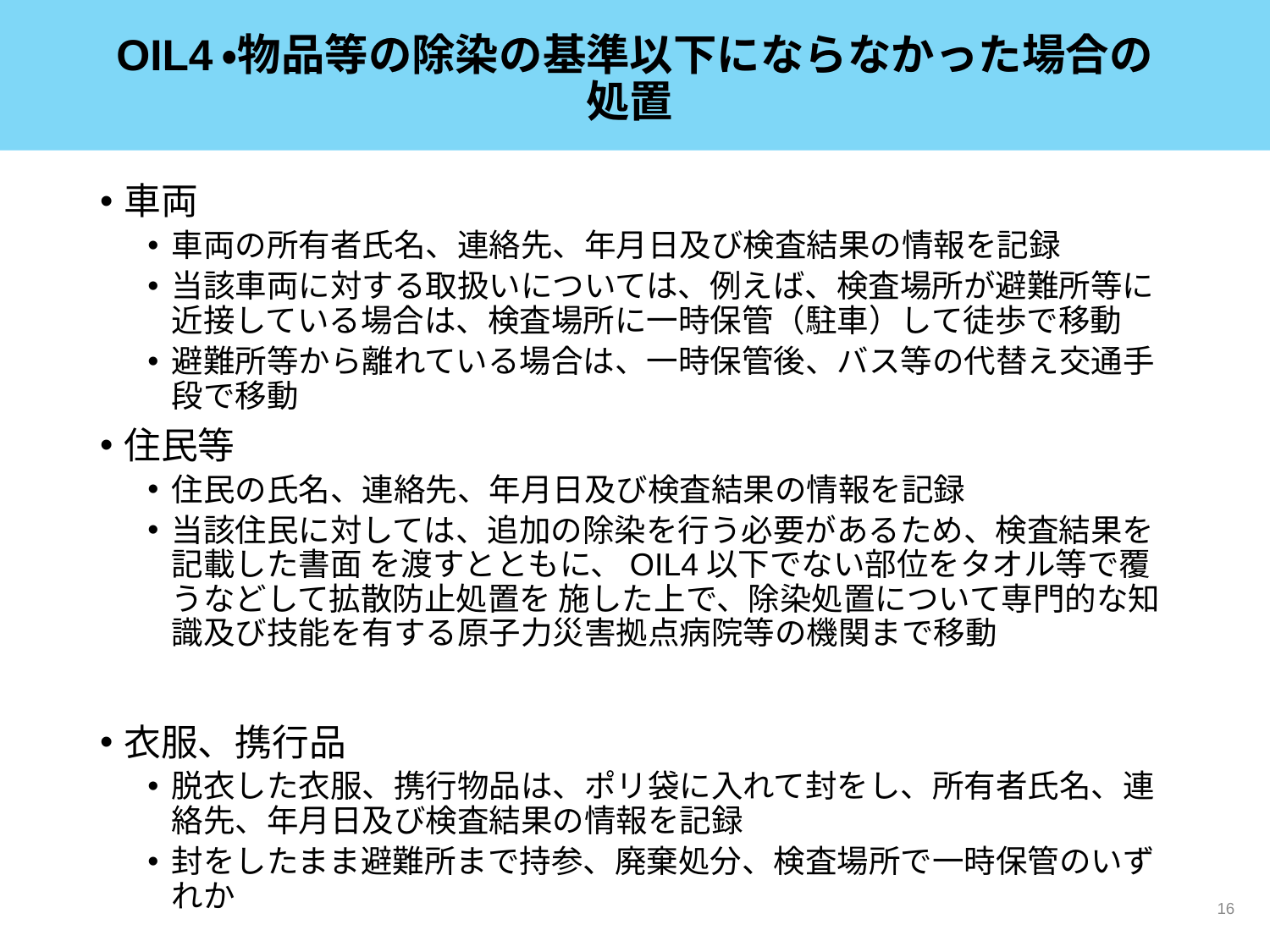

# OIL4・物品等の除染の基準以下にならなかった場合の処置
車両
車両の所有者氏名、連絡先、年月日及び検査結果の情報を記録
当該車両に対する取扱いについては、例えば、検査場所が避難所等に近接している場合は、検査場所に一時保管（駐車）して徒歩で移動
避難所等から離れている場合は、一時保管後、バス等の代替え交通手段で移動
住民等
住民の氏名、連絡先、年月日及び検査結果の情報を記録
当該住民に対しては、追加の除染を行う必要があるため、検査結果を記載した書面 を渡すとともに、OIL4以下でない部位をタオル等で覆うなどして拡散防止処置を 施した上で、除染処置について専門的な知識及び技能を有する原子力災害拠点病院等の機関まで移動

衣服、携行品
脱衣した衣服、携行物品は、ポリ袋に入れて封をし、所有者氏名、連絡先、年月日及び検査結果の情報を記録
封をしたまま避難所まで持参、廃棄処分、検査場所で一時保管のいずれか
16